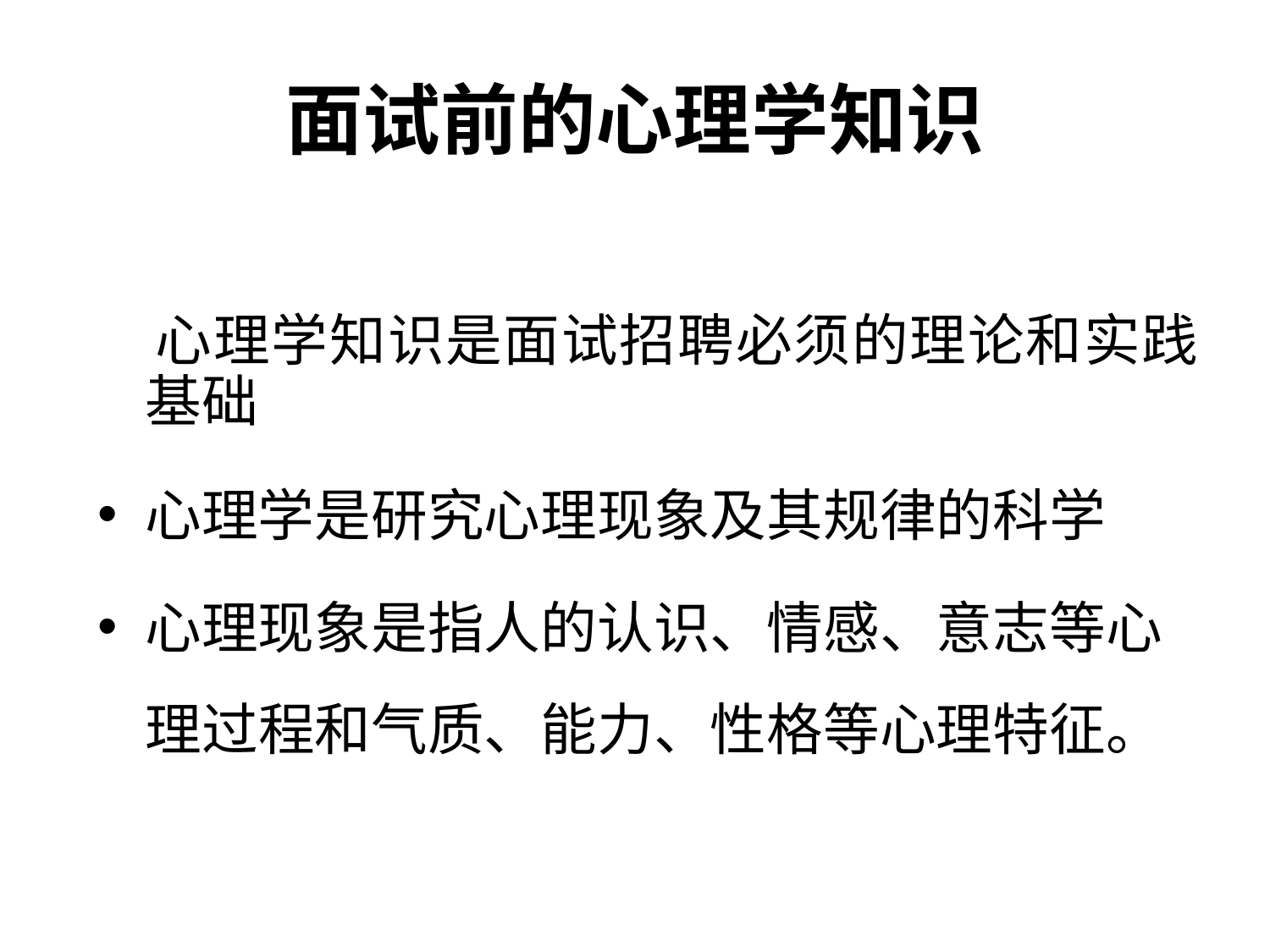

# 面试前的心理学知识
　心理学知识是面试招聘必须的理论和实践基础
心理学是研究心理现象及其规律的科学
心理现象是指人的认识、情感、意志等心理过程和气质、能力、性格等心理特征。